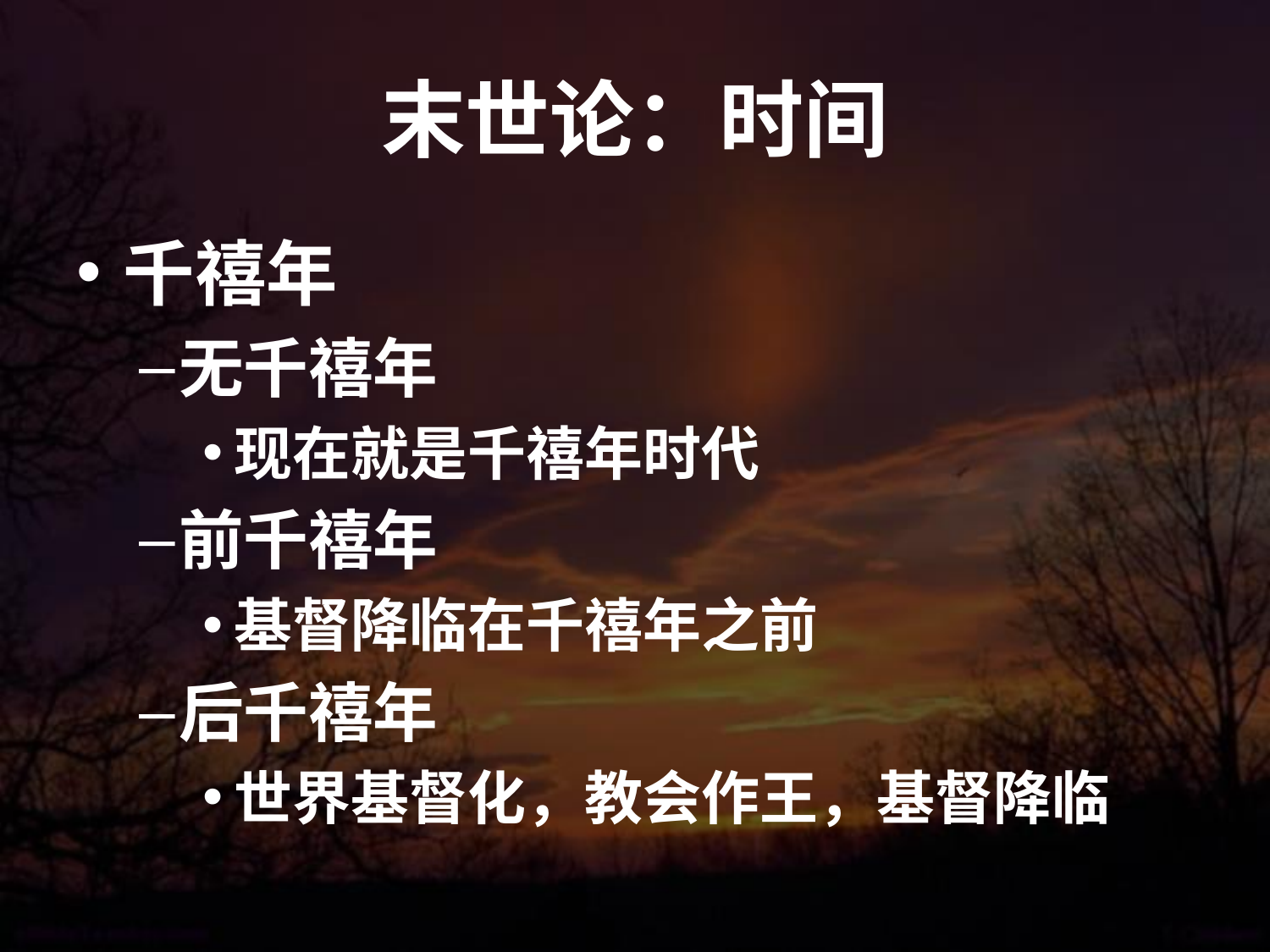

# 末世论：时间
千禧年
无千禧年
现在就是千禧年时代
前千禧年
基督降临在千禧年之前
后千禧年
世界基督化，教会作王，基督降临